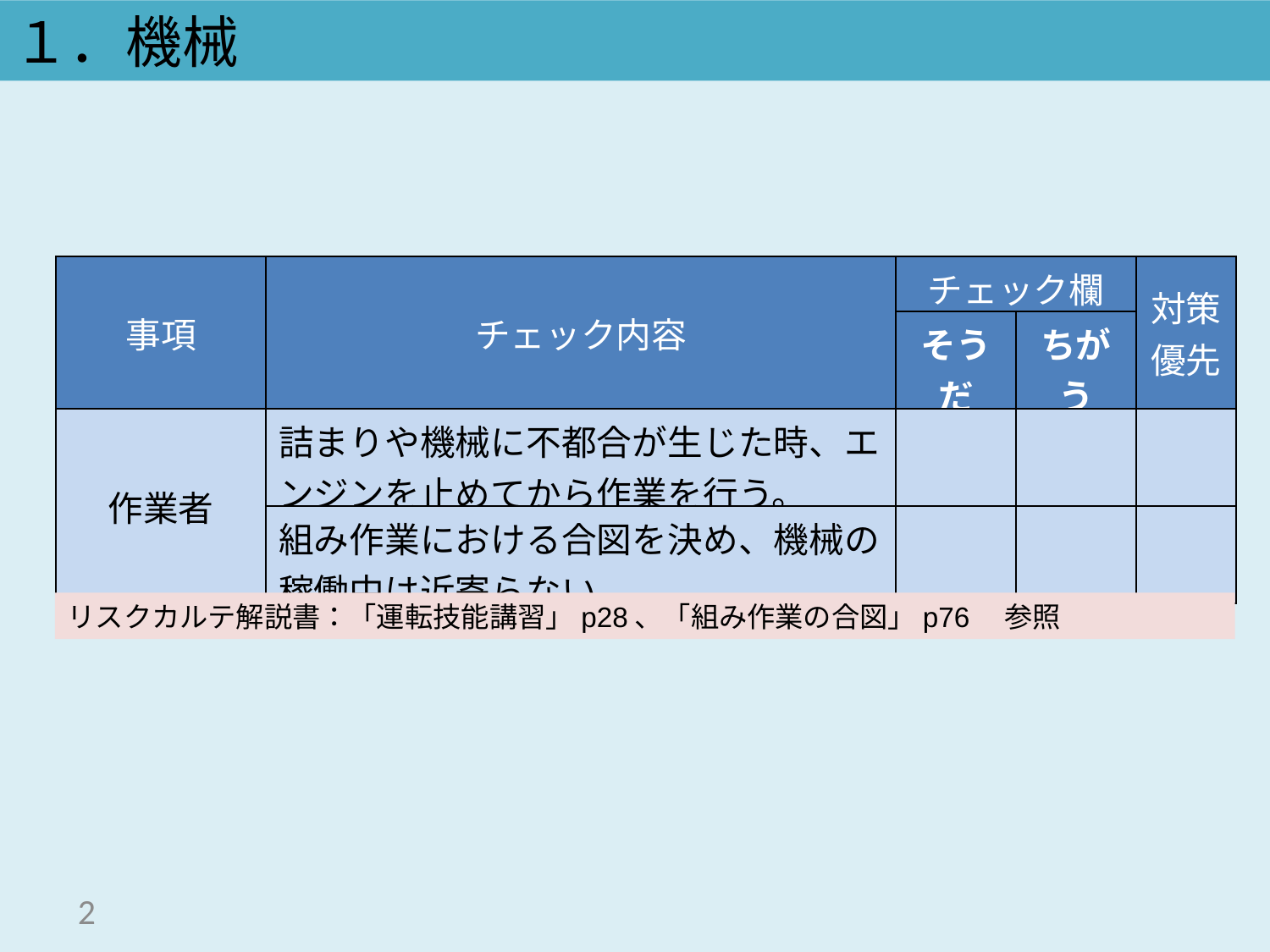

１．機械
| 事項 | チェック内容 | チェック欄 |  | 対策優先 |
| --- | --- | --- | --- | --- |
|  |  | そうだ | ちがう |  |
| 作業者 | 詰まりや機械に不都合が生じた時、エンジンを止めてから作業を行う。 |  |  |  |
|  | 組み作業における合図を決め、機械の稼働中は近寄らない。 |  |  |  |
リスクカルテ解説書：「運転技能講習」p28、「組み作業の合図」p76　参照
2